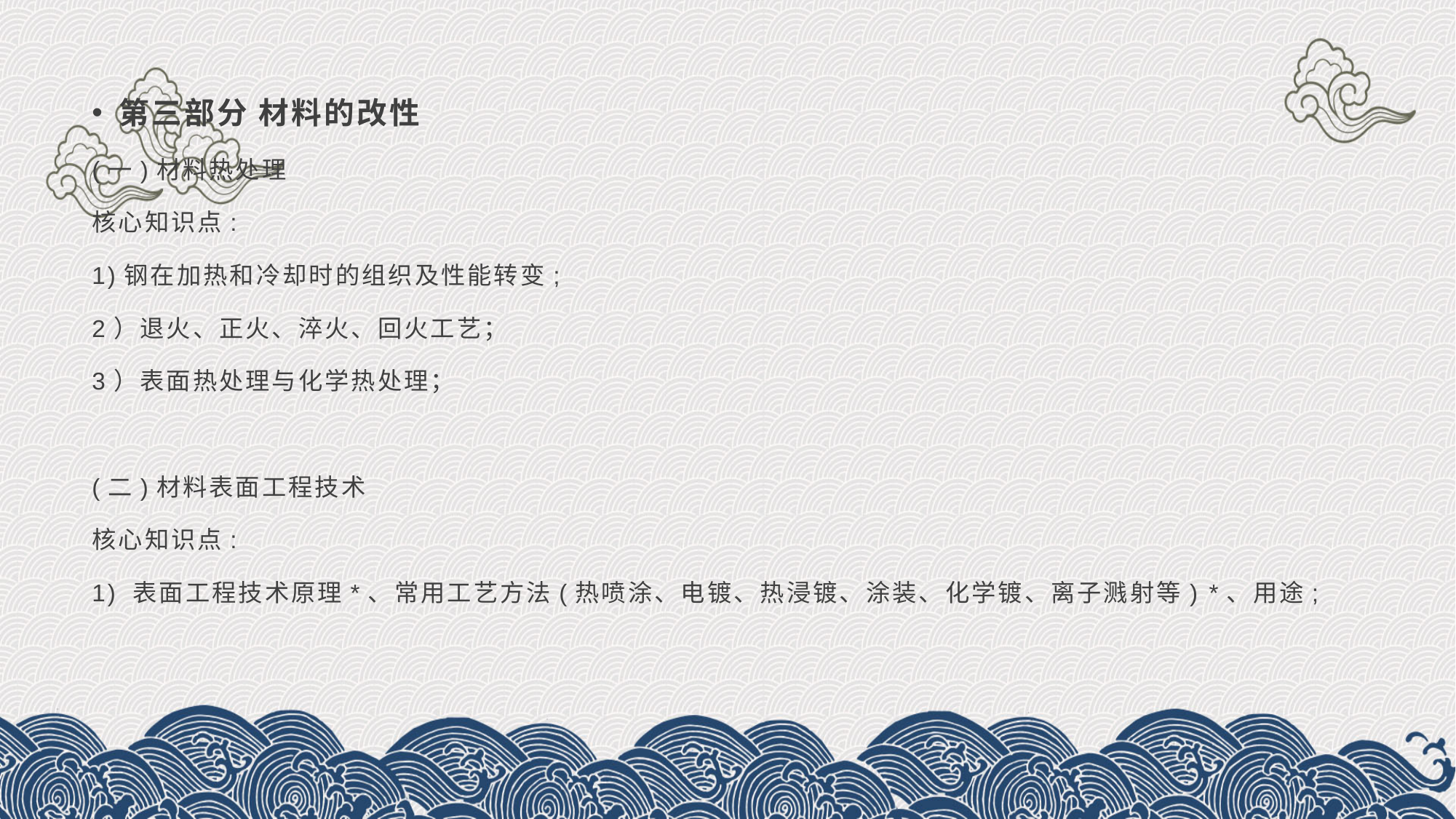

第三部分 材料的改性
(一)材料热处理
核心知识点:
1)钢在加热和冷却时的组织及性能转变;
2）退火、正火、淬火、回火工艺；
3）表面热处理与化学热处理；

(二)材料表面工程技术
核心知识点:
1) 表面工程技术原理*、常用工艺方法(热喷涂、电镀、热浸镀、涂装、化学镀、离子溅射等) *、用途;